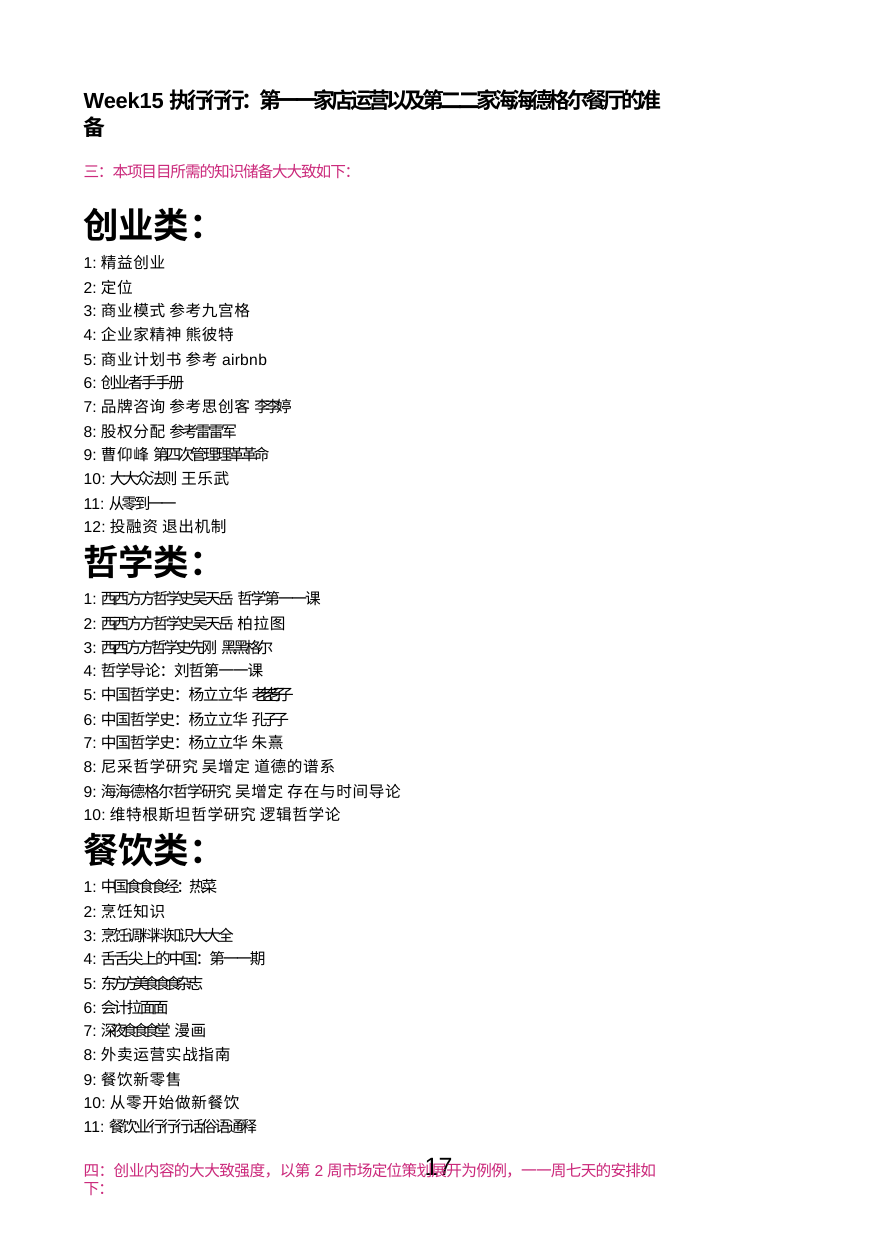

Week15执⾏行行：第⼀一家店运营以及第⼆二家海海德格尔餐厅的准备
三：本项⽬目所需的知识储备⼤大致如下：

创业类：
1:精益创业
2:定位
3:商业模式 参考九宫格
4:企业家精神 熊彼特
5:商业计划书 参考airbnb
6:创业者⼿手册
7:品牌咨询 参考思创客 李李婷
8:股权分配 参考雷雷军
9:曹仰峰 第四次管理理⾰革命
10:⼤大众法则 王乐武
11:从零到⼀一
12:投融资 退出机制
哲学类：
1:⻄西⽅方哲学史吴天岳 哲学第⼀一课
2:⻄西⽅方哲学史吴天岳 柏拉图
3:⻄西⽅方哲学史先刚 ⿊黑格尔
4:哲学导论：刘哲第⼀一课
5:中国哲学史：杨⽴立华 ⽼老老⼦子
6:中国哲学史：杨⽴立华 孔⼦子
7:中国哲学史：杨⽴立华 朱熹
8:尼采哲学研究 吴增定 道德的谱系
9:海海德格尔哲学研究 吴增定 存在与时间导论
10:维特根斯坦哲学研究 逻辑哲学论
餐饮类：
1:中国⻝⾷食经：热菜
2:烹饪知识
3:烹饪调料料知识⼤大全
4:⾆舌尖上的中国：第⼀一期
5:东⽅方美⻝⾷食杂志
6:会计拉⾯面
7:深夜⻝⾷食堂 漫画
8:外卖运营实战指南
9:餐饮新零售
10:从零开始做新餐饮
11:餐饮业⾏行行话俗语通释

四：创业内容的⼤大致强度，以第2周市场定位策划展开为例例，⼀一周七天的安排如下：
17